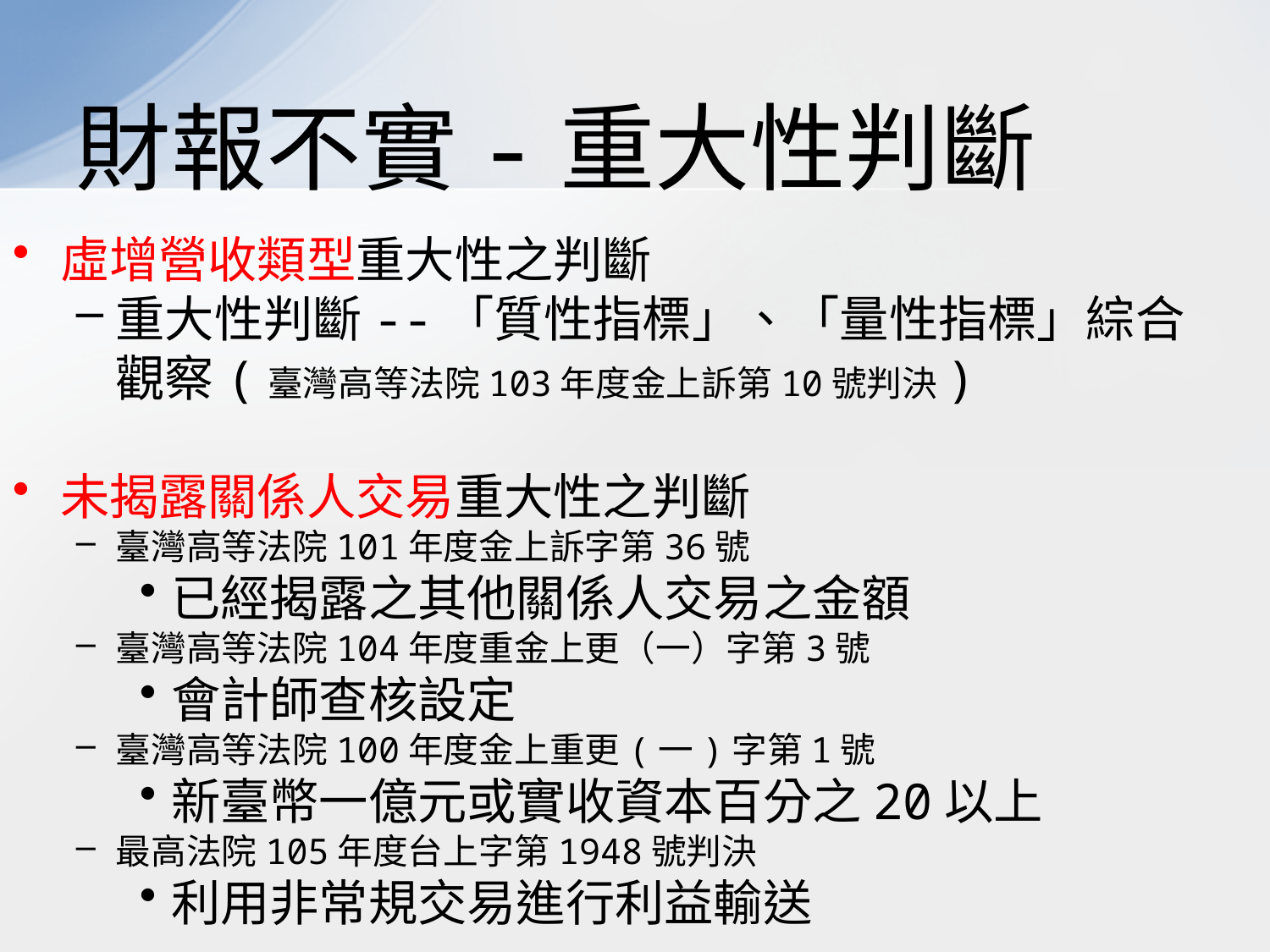

# 財報不實-重大性判斷
虛增營收類型重大性之判斷
重大性判斷--「質性指標」、「量性指標」綜合觀察(臺灣高等法院103年度金上訴第10號判決)

未揭露關係人交易重大性之判斷
臺灣高等法院101年度金上訴字第36號
已經揭露之其他關係人交易之金額
臺灣高等法院104年度重金上更（一）字第3號
會計師查核設定
臺灣高等法院100年度金上重更(一)字第1號
新臺幣一億元或實收資本百分之20以上
最高法院105年度台上字第1948號判決
利用非常規交易進行利益輸送